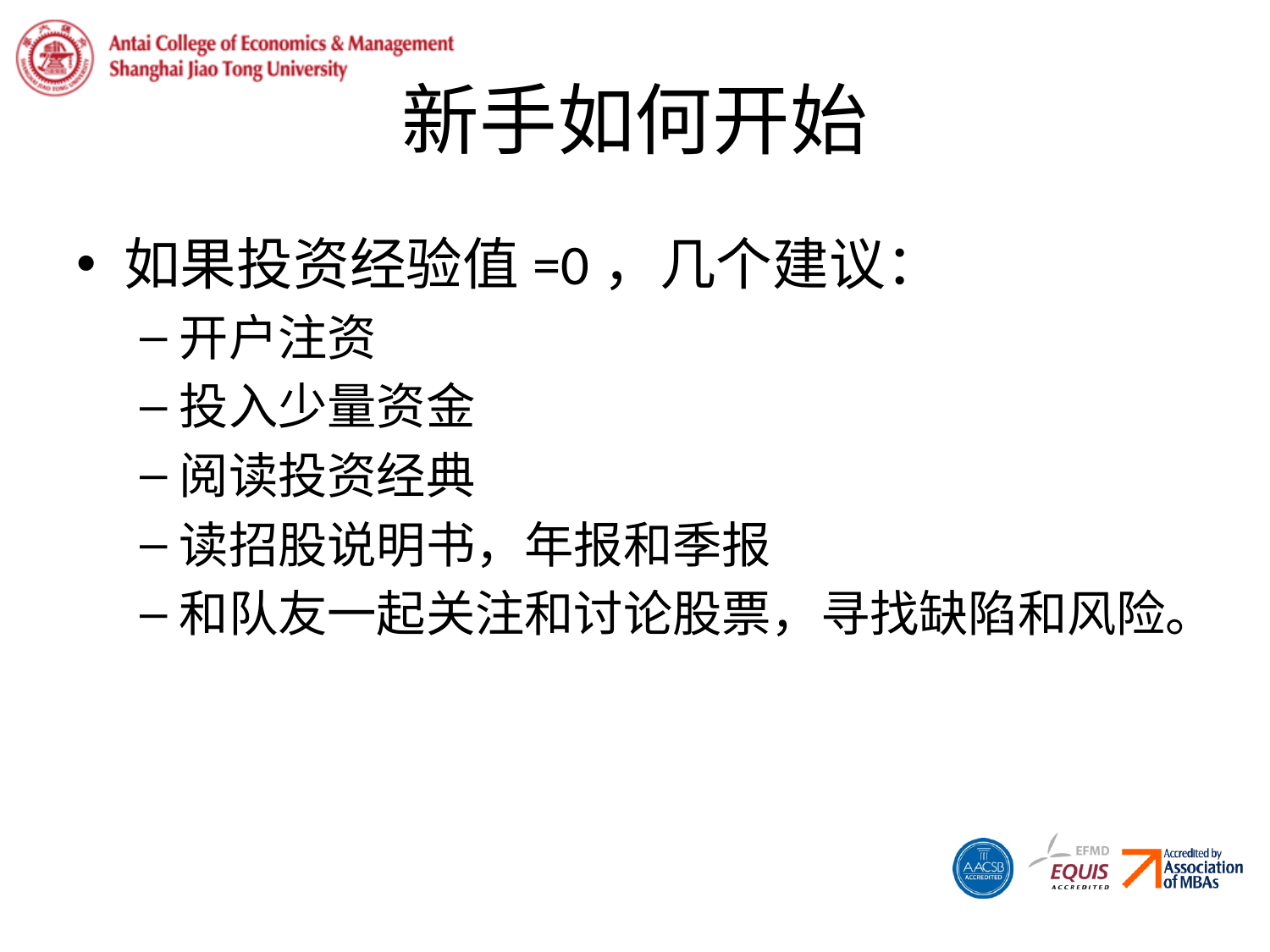

# 新手如何开始
如果投资经验值=0，几个建议：
开户注资
投入少量资金
阅读投资经典
读招股说明书，年报和季报
和队友一起关注和讨论股票，寻找缺陷和风险。